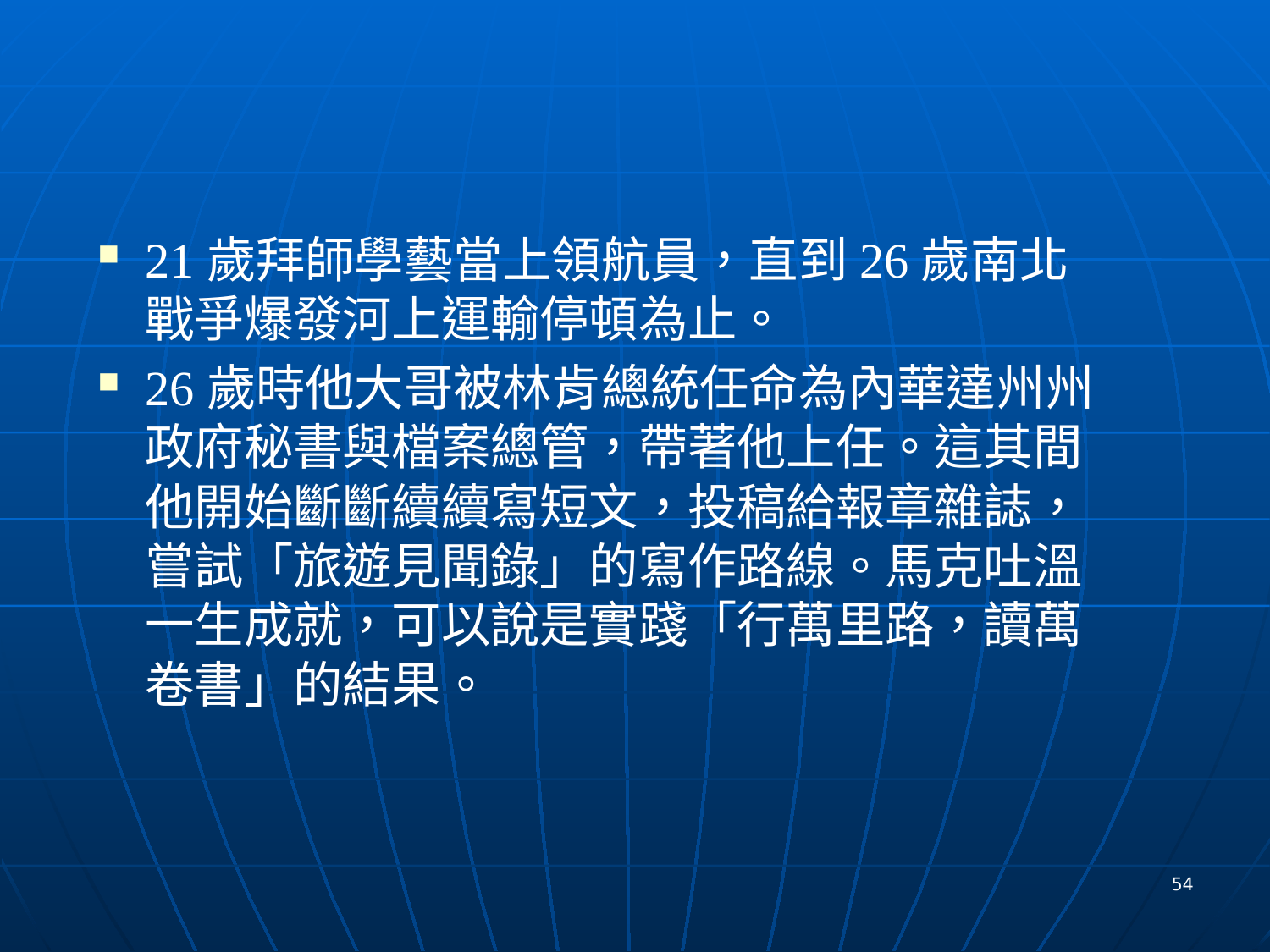

21歲拜師學藝當上領航員，直到26歲南北戰爭爆發河上運輸停頓為止。
26歲時他大哥被林肯總統任命為內華達州州政府秘書與檔案總管，帶著他上任。這其間他開始斷斷續續寫短文，投稿給報章雜誌，嘗試「旅遊見聞錄」的寫作路線。馬克吐溫一生成就，可以說是實踐「行萬里路，讀萬卷書」的結果。
54